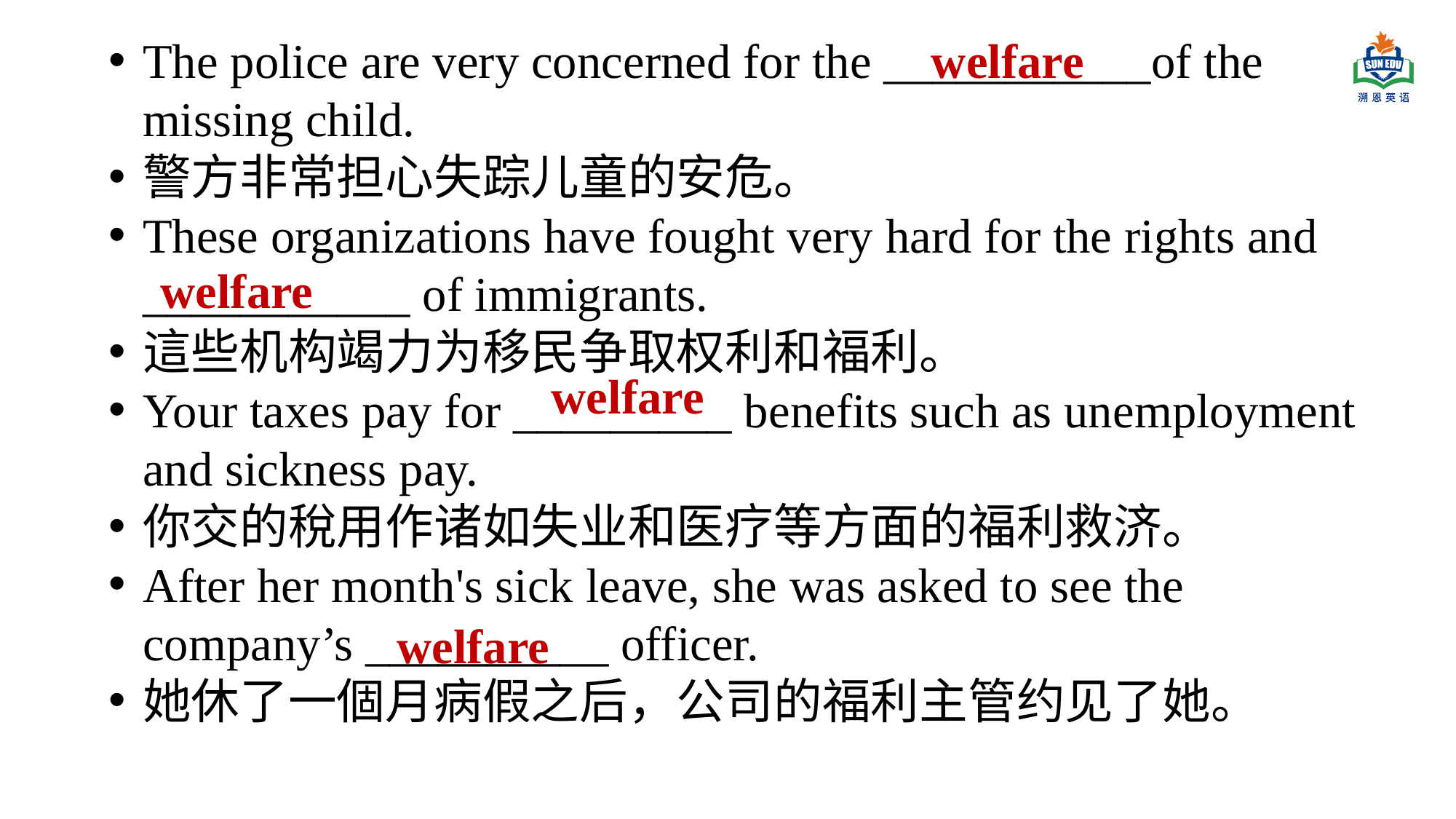

The police are very concerned for the ___________of the missing child.
警方非常担心失踪儿童的安危。
These organizations have fought very hard for the rights and ___________ of immigrants.
這些机构竭力为移民争取权利和福利。
Your taxes pay for _________ benefits such as unemployment and sickness pay.
你交的稅用作诸如失业和医疗等方面的福利救济。
After her month's sick leave, she was asked to see the company’s __________ officer.
她休了一個月病假之后，公司的福利主管约见了她。
welfare
welfare
welfare
welfare